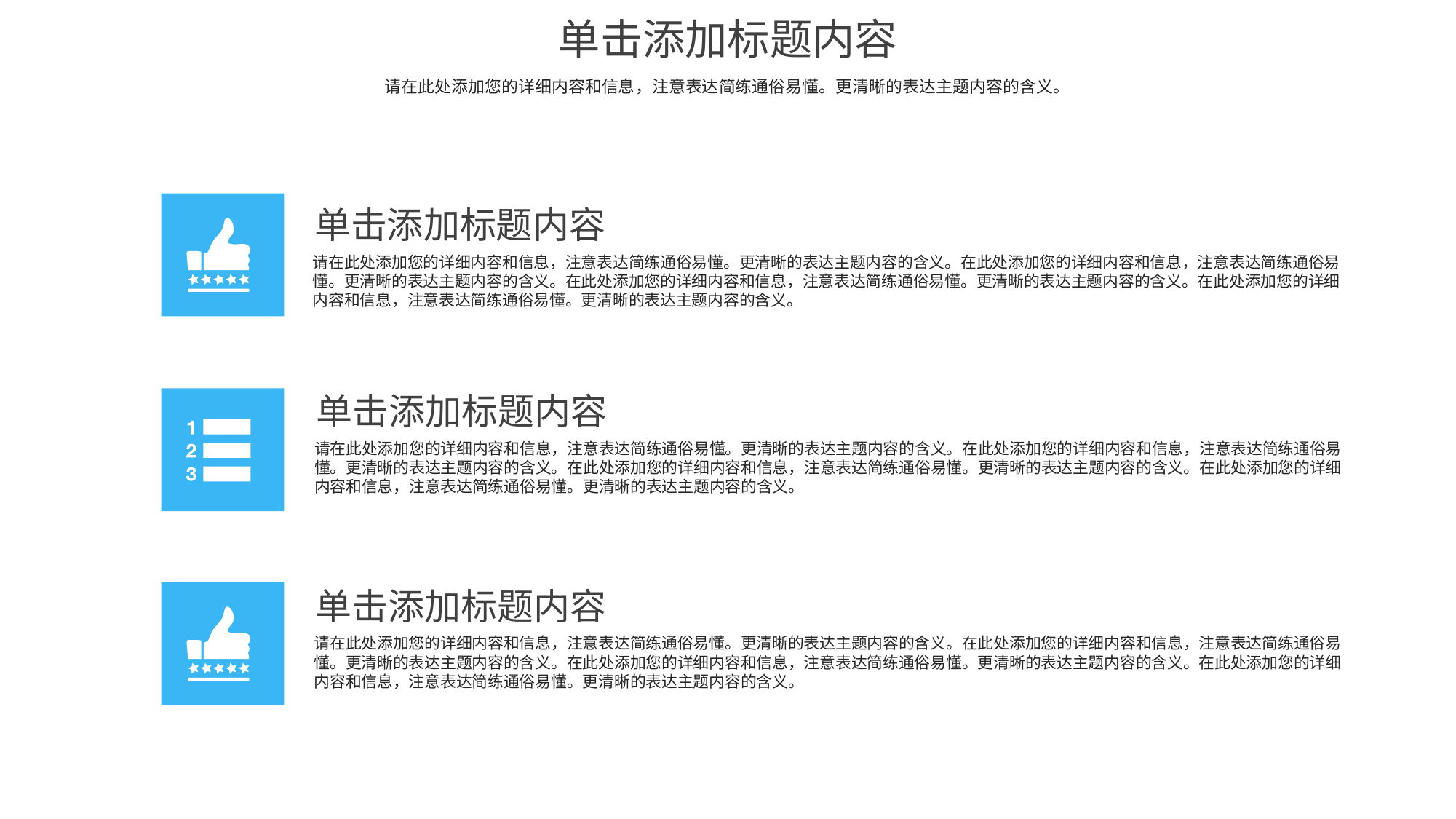

单击添加标题内容
请在此处添加您的详细内容和信息，注意表达简练通俗易懂。更清晰的表达主题内容的含义。

单击添加标题内容
请在此处添加您的详细内容和信息，注意表达简练通俗易懂。更清晰的表达主题内容的含义。在此处添加您的详细内容和信息，注意表达简练通俗易懂。更清晰的表达主题内容的含义。在此处添加您的详细内容和信息，注意表达简练通俗易懂。更清晰的表达主题内容的含义。在此处添加您的详细内容和信息，注意表达简练通俗易懂。更清晰的表达主题内容的含义。

单击添加标题内容
请在此处添加您的详细内容和信息，注意表达简练通俗易懂。更清晰的表达主题内容的含义。在此处添加您的详细内容和信息，注意表达简练通俗易懂。更清晰的表达主题内容的含义。在此处添加您的详细内容和信息，注意表达简练通俗易懂。更清晰的表达主题内容的含义。在此处添加您的详细内容和信息，注意表达简练通俗易懂。更清晰的表达主题内容的含义。

单击添加标题内容
请在此处添加您的详细内容和信息，注意表达简练通俗易懂。更清晰的表达主题内容的含义。在此处添加您的详细内容和信息，注意表达简练通俗易懂。更清晰的表达主题内容的含义。在此处添加您的详细内容和信息，注意表达简练通俗易懂。更清晰的表达主题内容的含义。在此处添加您的详细内容和信息，注意表达简练通俗易懂。更清晰的表达主题内容的含义。